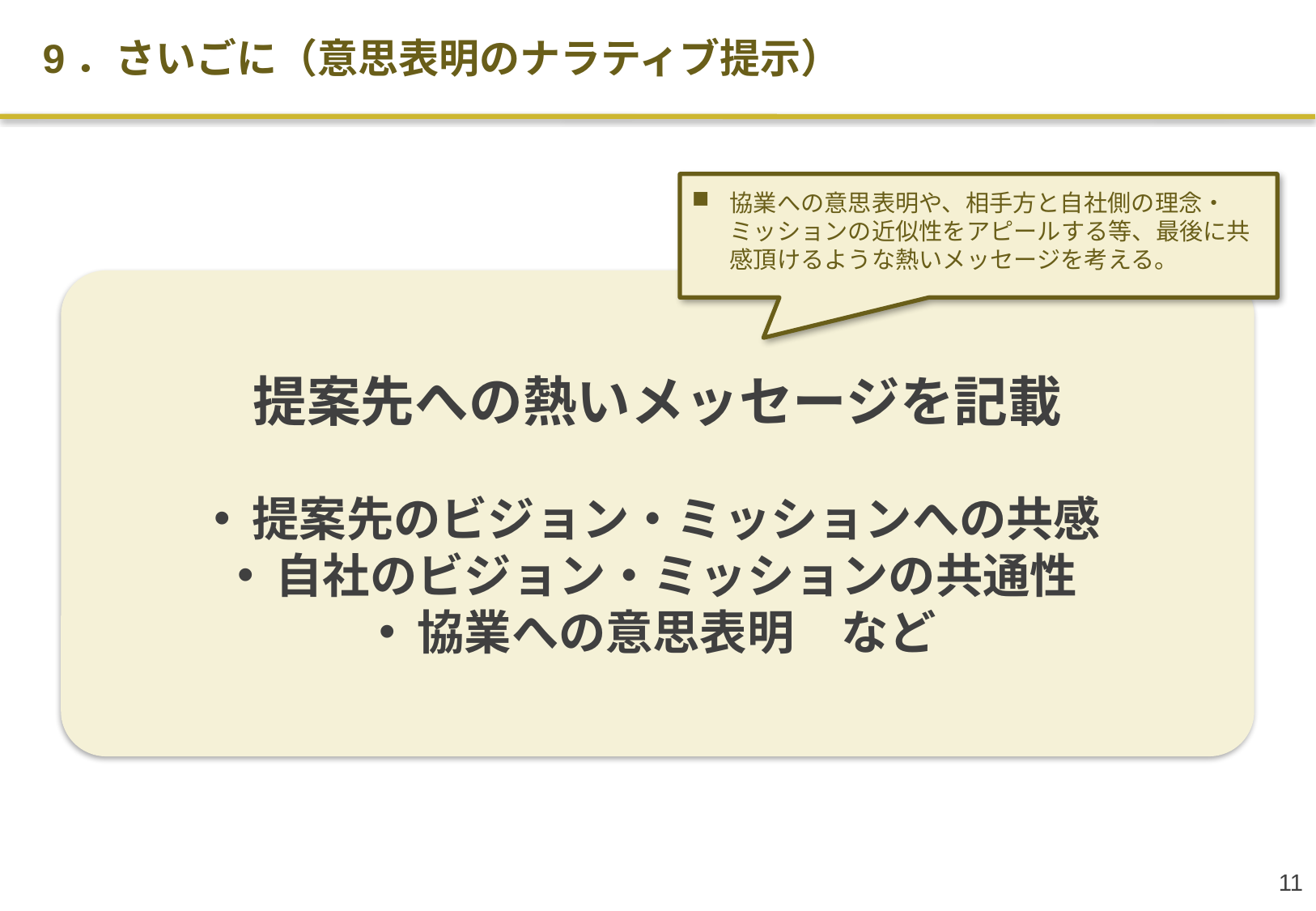

9．さいごに（意思表明のナラティブ提示）
協業への意思表明や、相手方と自社側の理念・ミッションの近似性をアピールする等、最後に共感頂けるような熱いメッセージを考える。
提案先への熱いメッセージを記載

提案先のビジョン・ミッションへの共感
自社のビジョン・ミッションの共通性
協業への意思表明　など
11